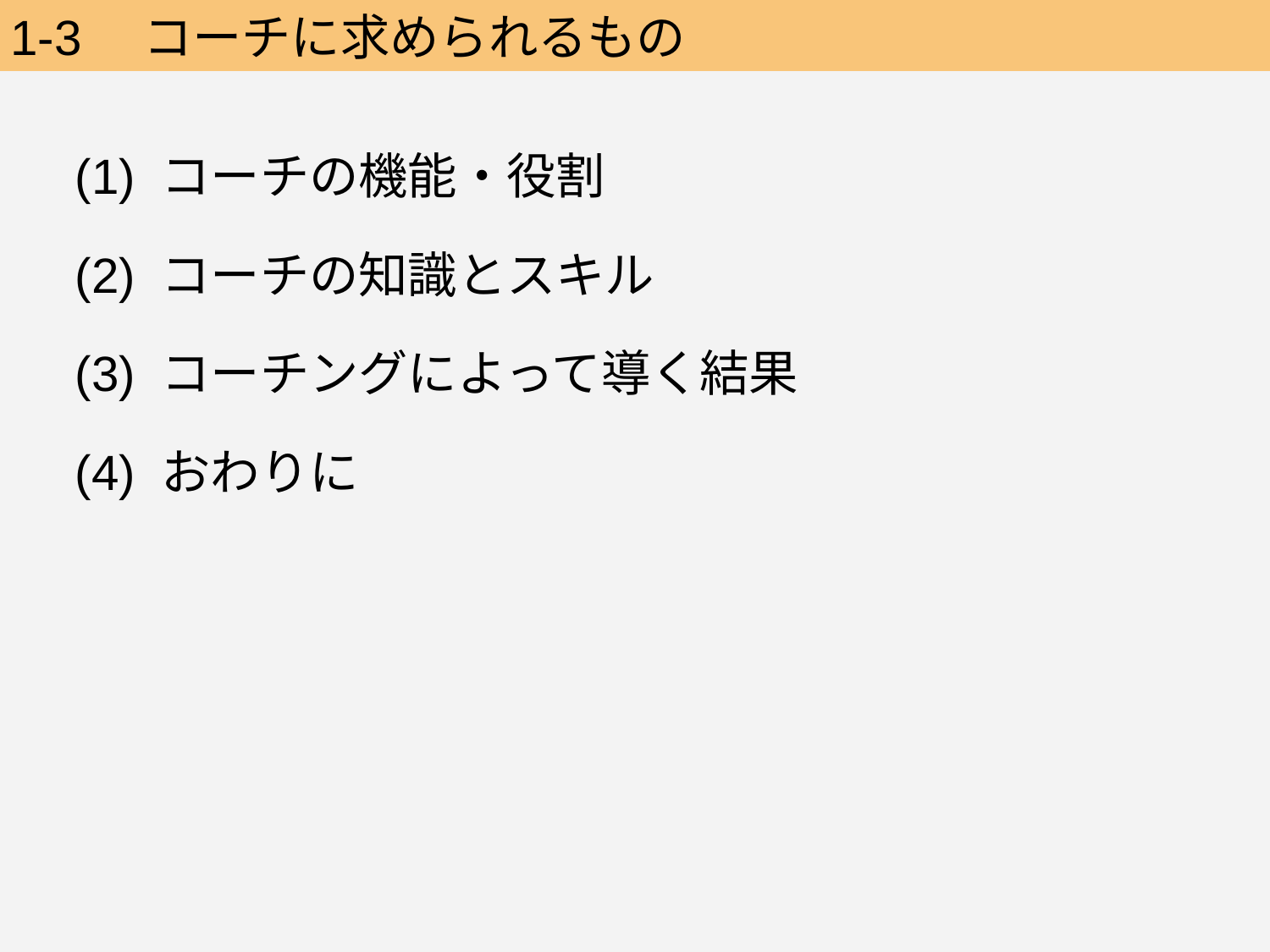

1-3　コーチに求められるもの
(1) コーチの機能・役割
(2) コーチの知識とスキル
(3) コーチングによって導く結果
(4) おわりに